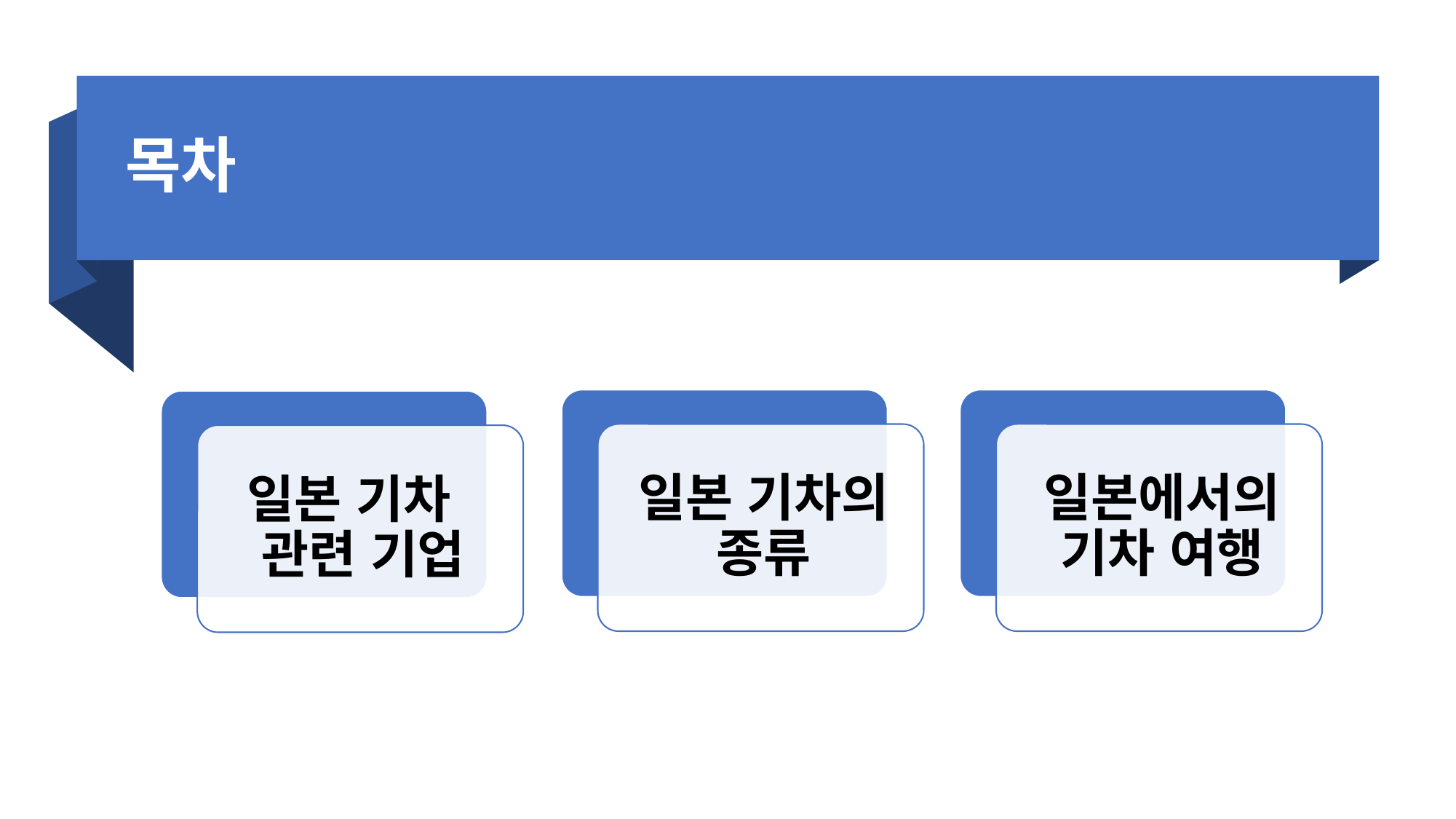

# 목차

일본 기차   관련 기업
일본 기차의 종류
일본에서의 기차 여행